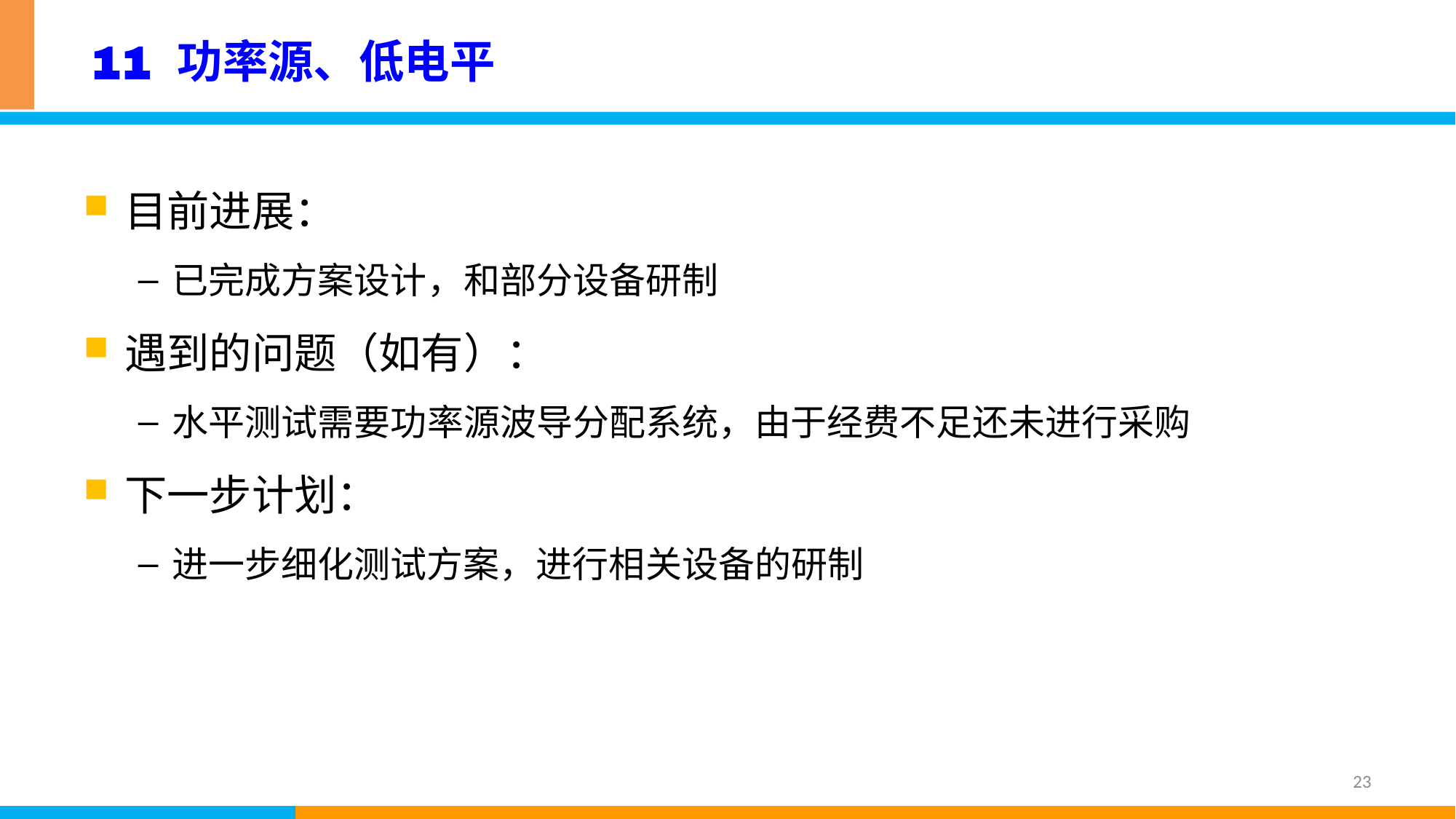

# 11 功率源、低电平
目前进展：
已完成方案设计，和部分设备研制
遇到的问题（如有）：
水平测试需要功率源波导分配系统，由于经费不足还未进行采购
下一步计划：
进一步细化测试方案，进行相关设备的研制

23